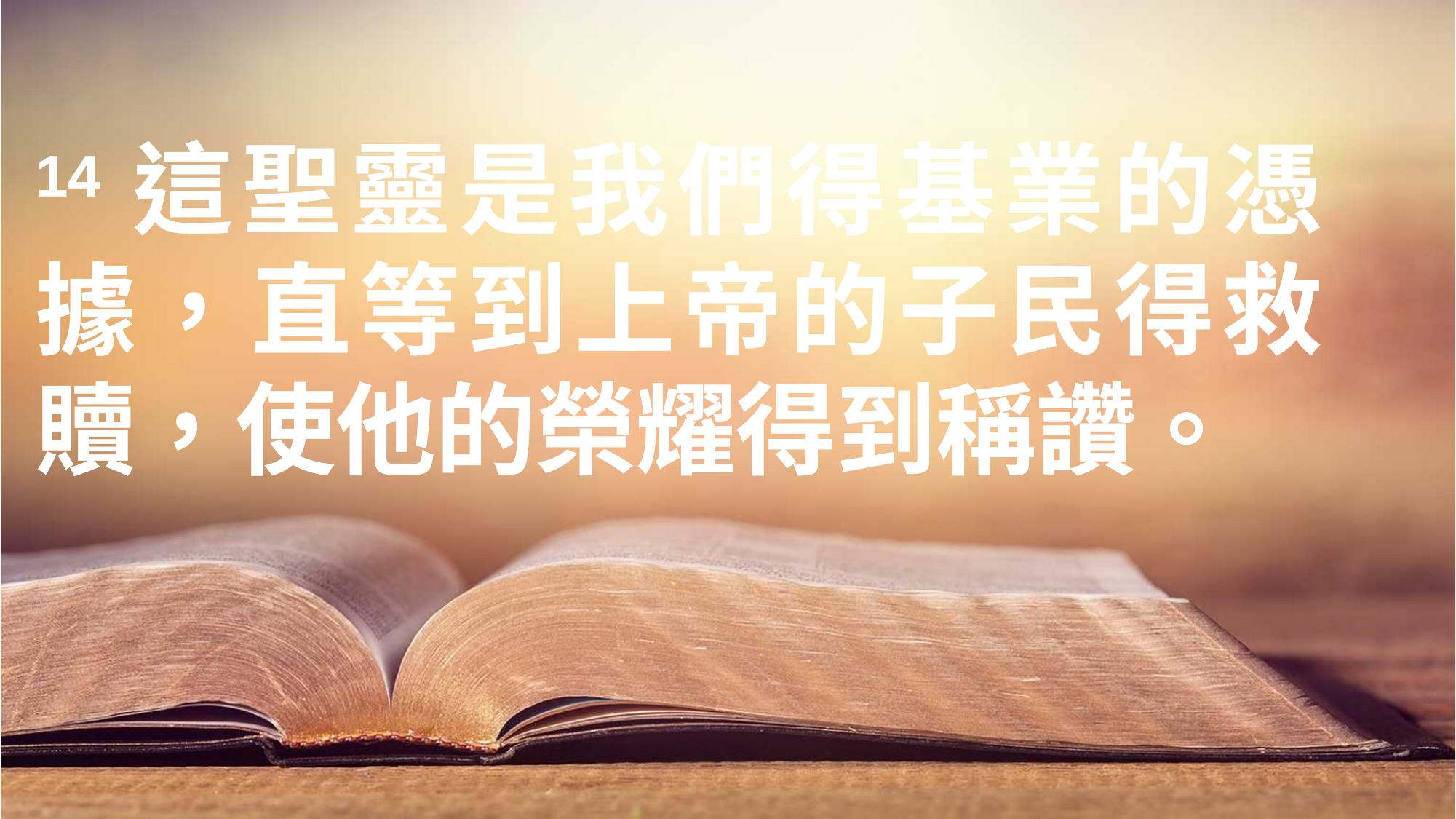

14這聖靈是我們得基業的憑據，直等到上帝的子民得救贖，使他的榮耀得到稱讚。